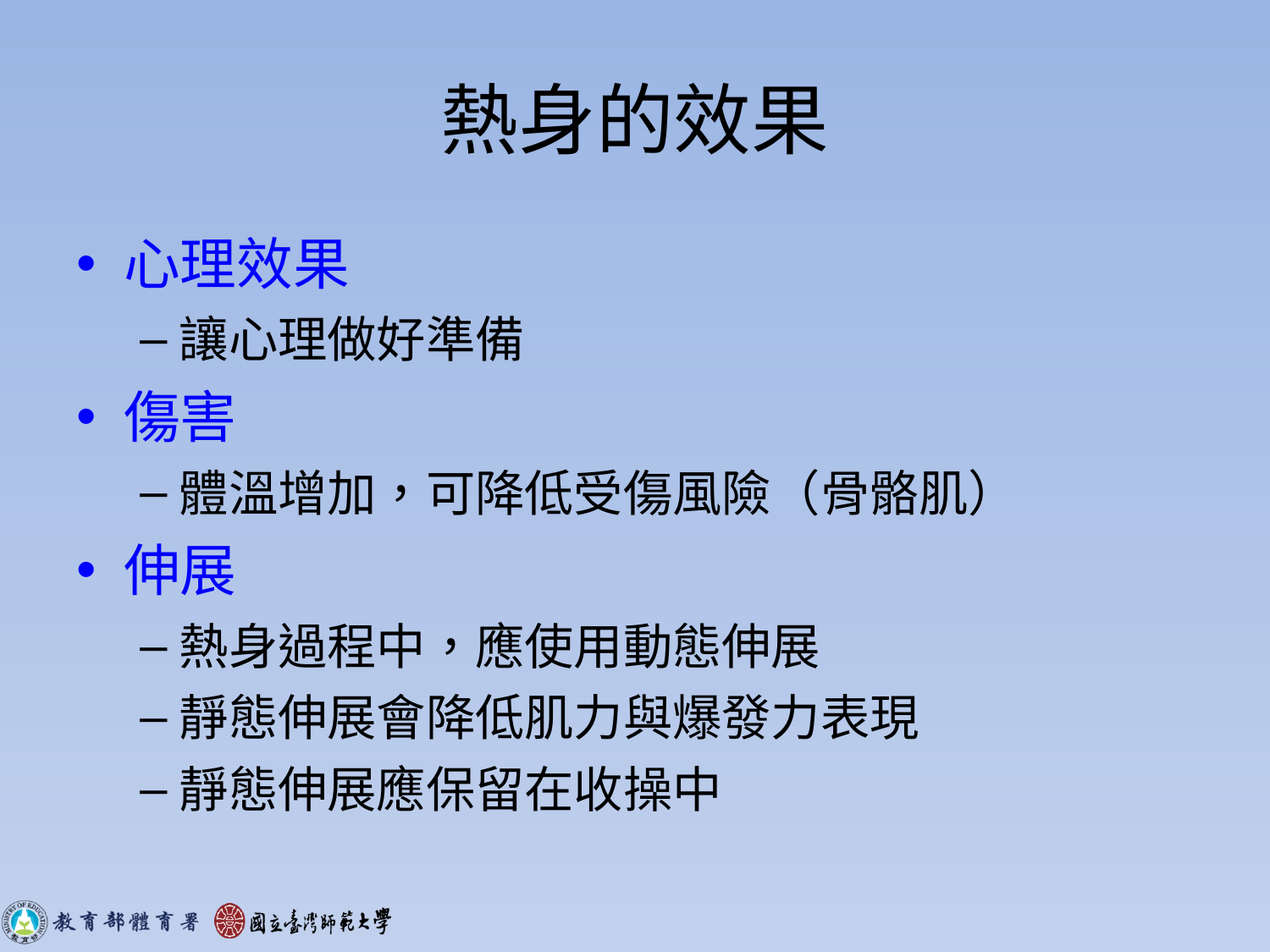

# 熱身的效果
心理效果
讓心理做好準備
傷害
體溫增加，可降低受傷風險（骨骼肌）
伸展
熱身過程中，應使用動態伸展
靜態伸展會降低肌力與爆發力表現
靜態伸展應保留在收操中